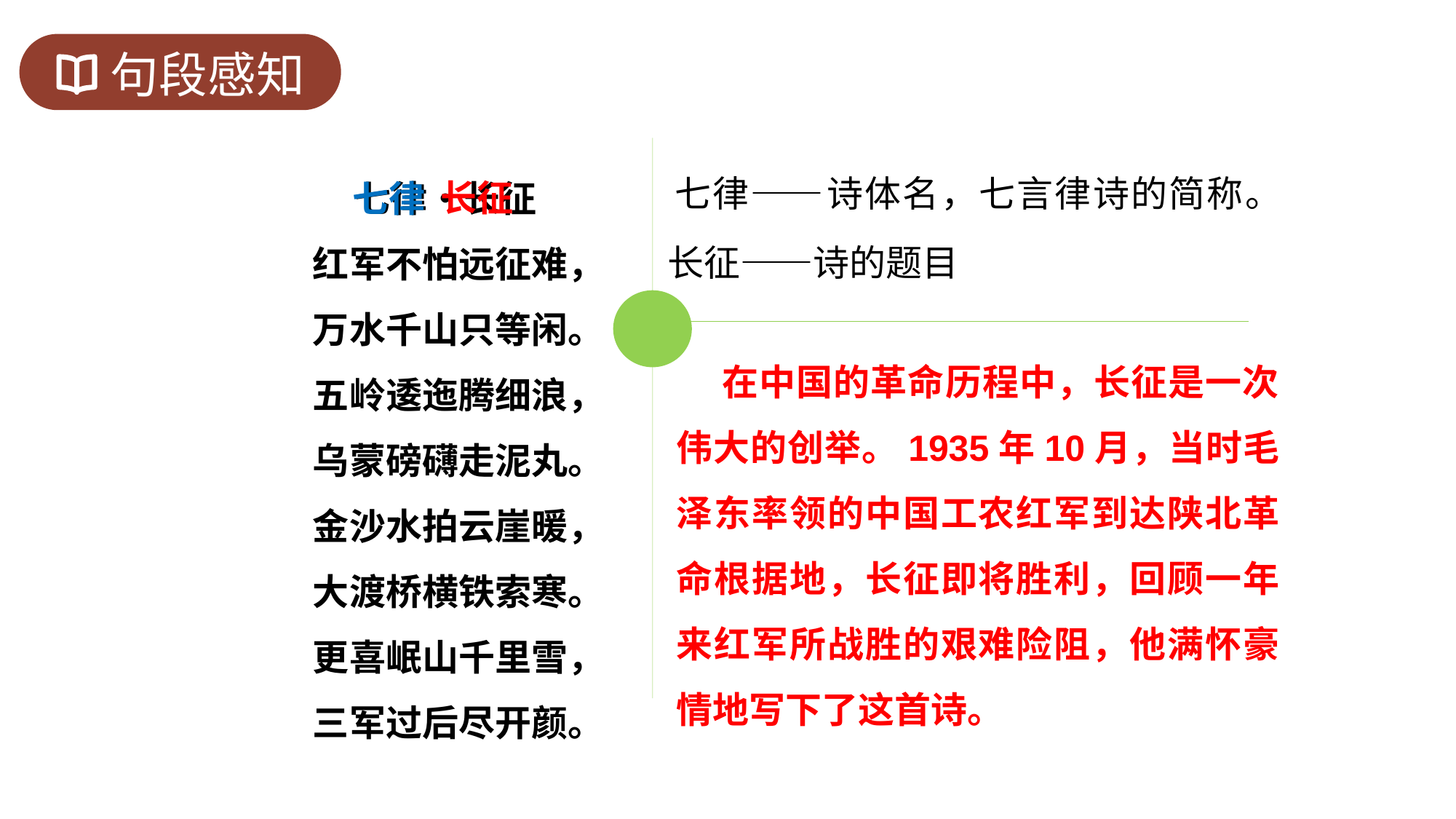

句段感知

长征
    七律•长征
红军不怕远征难，
万水千山只等闲。
五岭逶迤腾细浪，
乌蒙磅礴走泥丸。
金沙水拍云崖暖，
大渡桥横铁索寒。
更喜岷山千里雪，
三军过后尽开颜。
七律
   七律——诗体名，七言律诗的简称。
   长征——诗的题目
    在中国的革命历程中，长征是一次伟大的创举。1935年10月，当时毛泽东率领的中国工农红军到达陕北革命根据地，长征即将胜利，回顾一年来红军所战胜的艰难险阻，他满怀豪情地写下了这首诗。